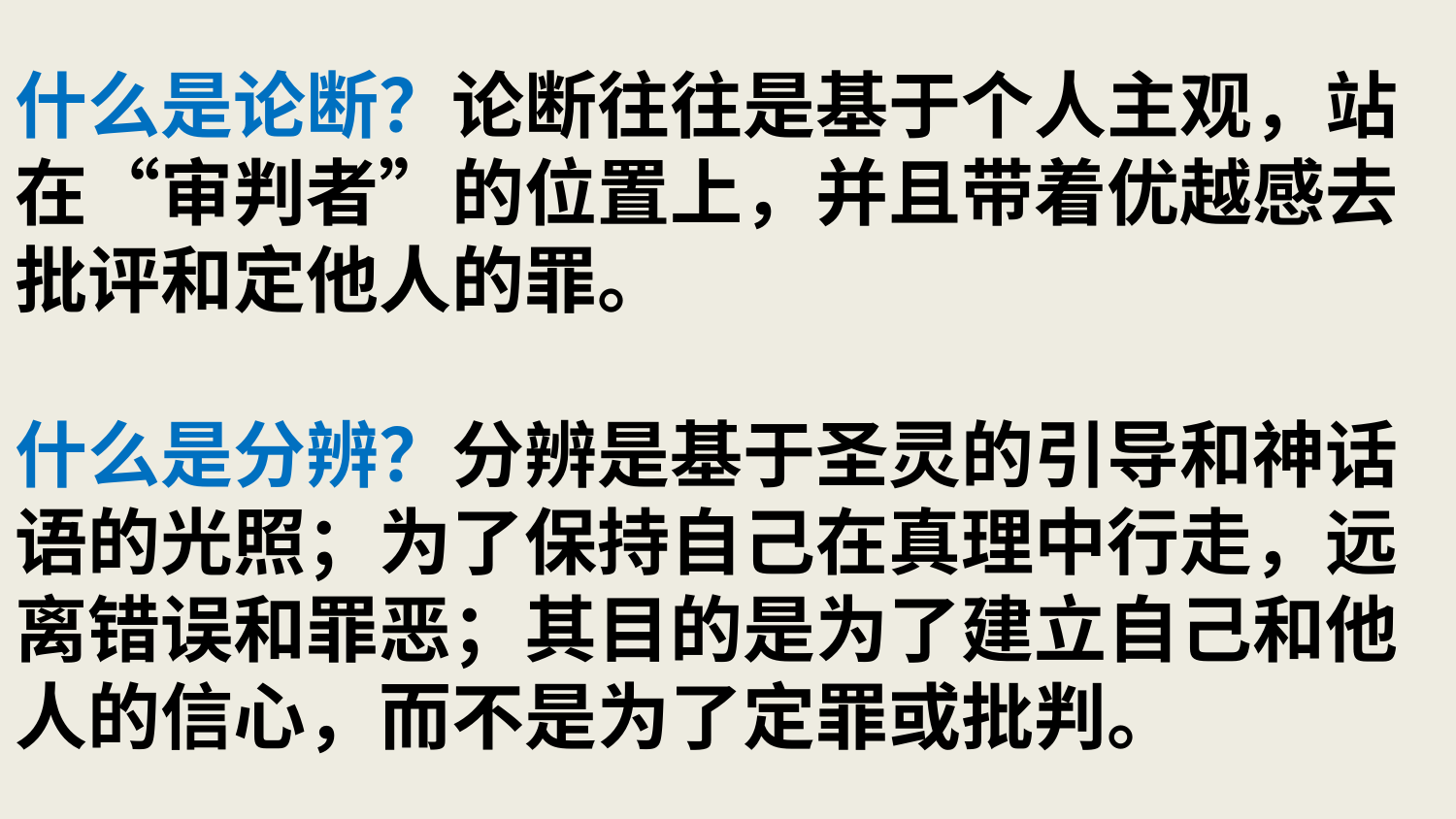

# 什么是论断？论断往往是基于个人主观，站在“审判者”的位置上，并且带着优越感去批评和定他人的罪。 什么是分辨？分辨是基于圣灵的引导和神话语的光照；为了保持自己在真理中行走，远离错误和罪恶；其目的是为了建立自己和他人的信心，而不是为了定罪或批判。